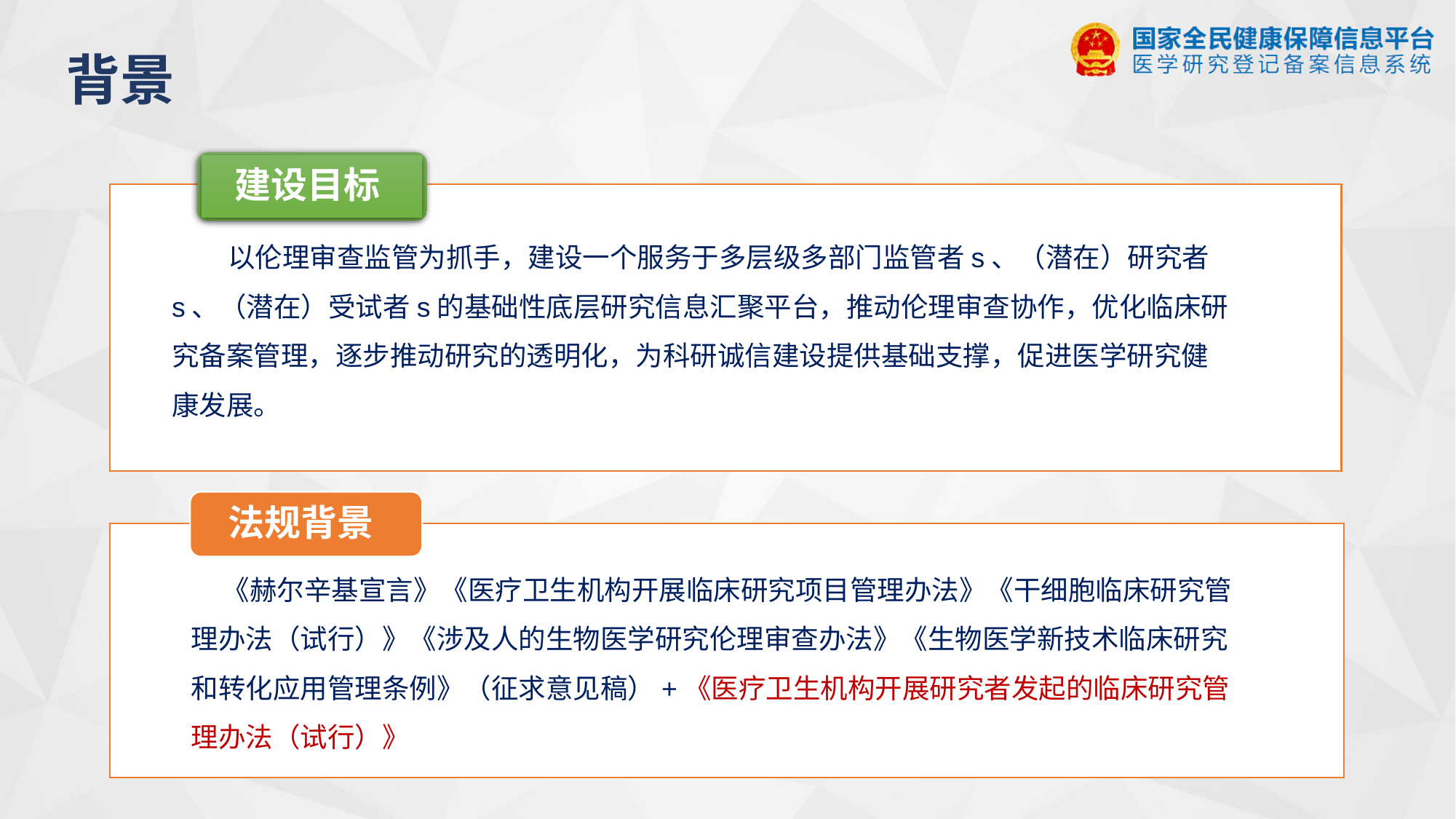

背景

建设目标

        以伦理审查监管为抓手，建设一个服务于多层级多部门监管者s、（潜在）研究者s、（潜在）受试者s的基础性底层研究信息汇聚平台，推动伦理审查协作，优化临床研究备案管理，逐步推动研究的透明化，为科研诚信建设提供基础支撑，促进医学研究健康发展。

法规背景

    《赫尔辛基宣言》《医疗卫生机构开展临床研究项目管理办法》《干细胞临床研究管理办法（试行）》《涉及人的生物医学研究伦理审查办法》《生物医学新技术临床研究和转化应用管理条例》（征求意见稿）+《医疗卫生机构开展研究者发起的临床研究管理办法（试行）》